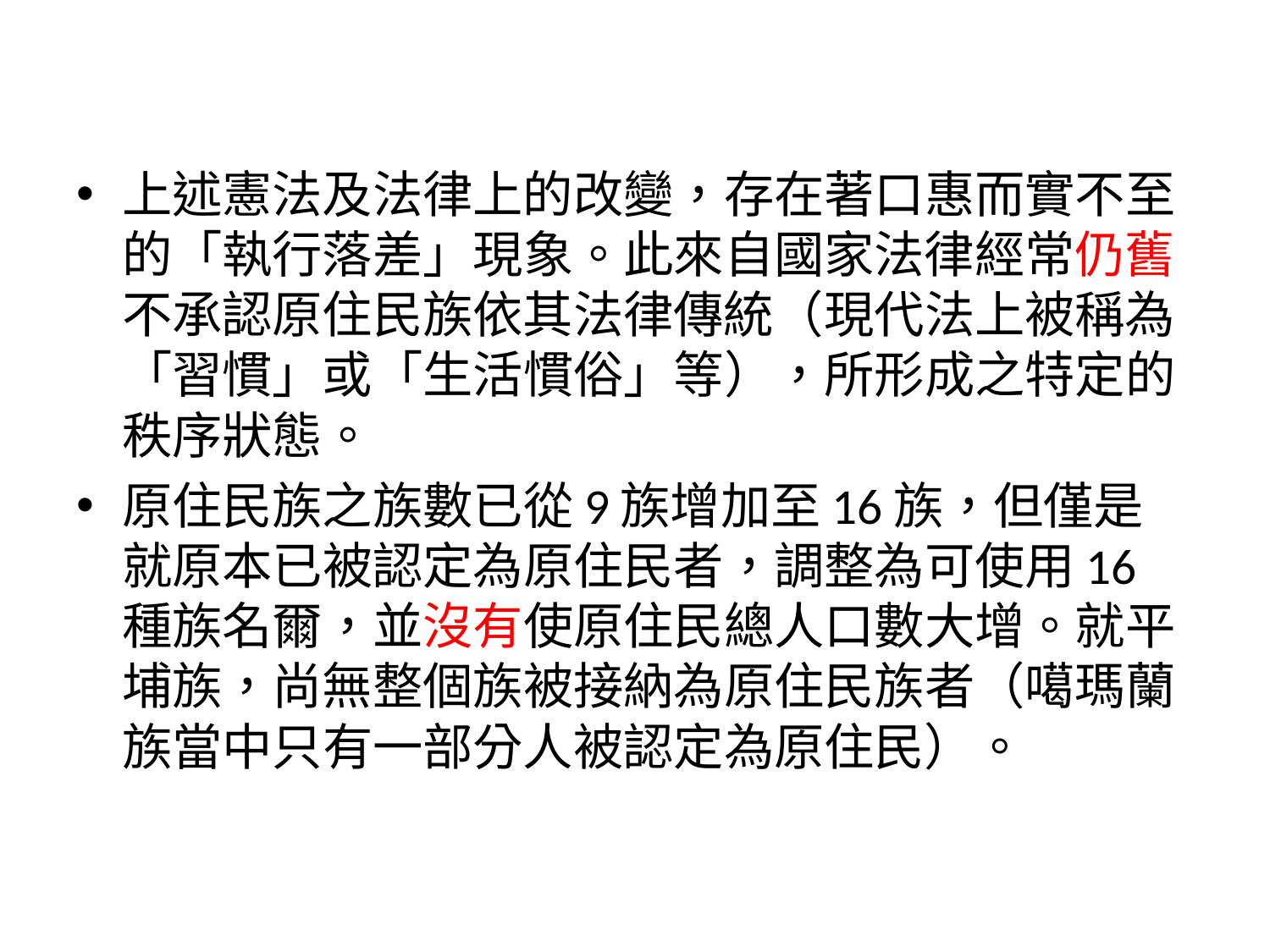

#
上述憲法及法律上的改變，存在著口惠而實不至的「執行落差」現象。此來自國家法律經常仍舊不承認原住民族依其法律傳統（現代法上被稱為「習慣」或「生活慣俗」等），所形成之特定的秩序狀態。
原住民族之族數已從9族增加至16族，但僅是就原本已被認定為原住民者，調整為可使用16種族名爾，並沒有使原住民總人口數大增。就平埔族，尚無整個族被接納為原住民族者（噶瑪蘭族當中只有一部分人被認定為原住民）。